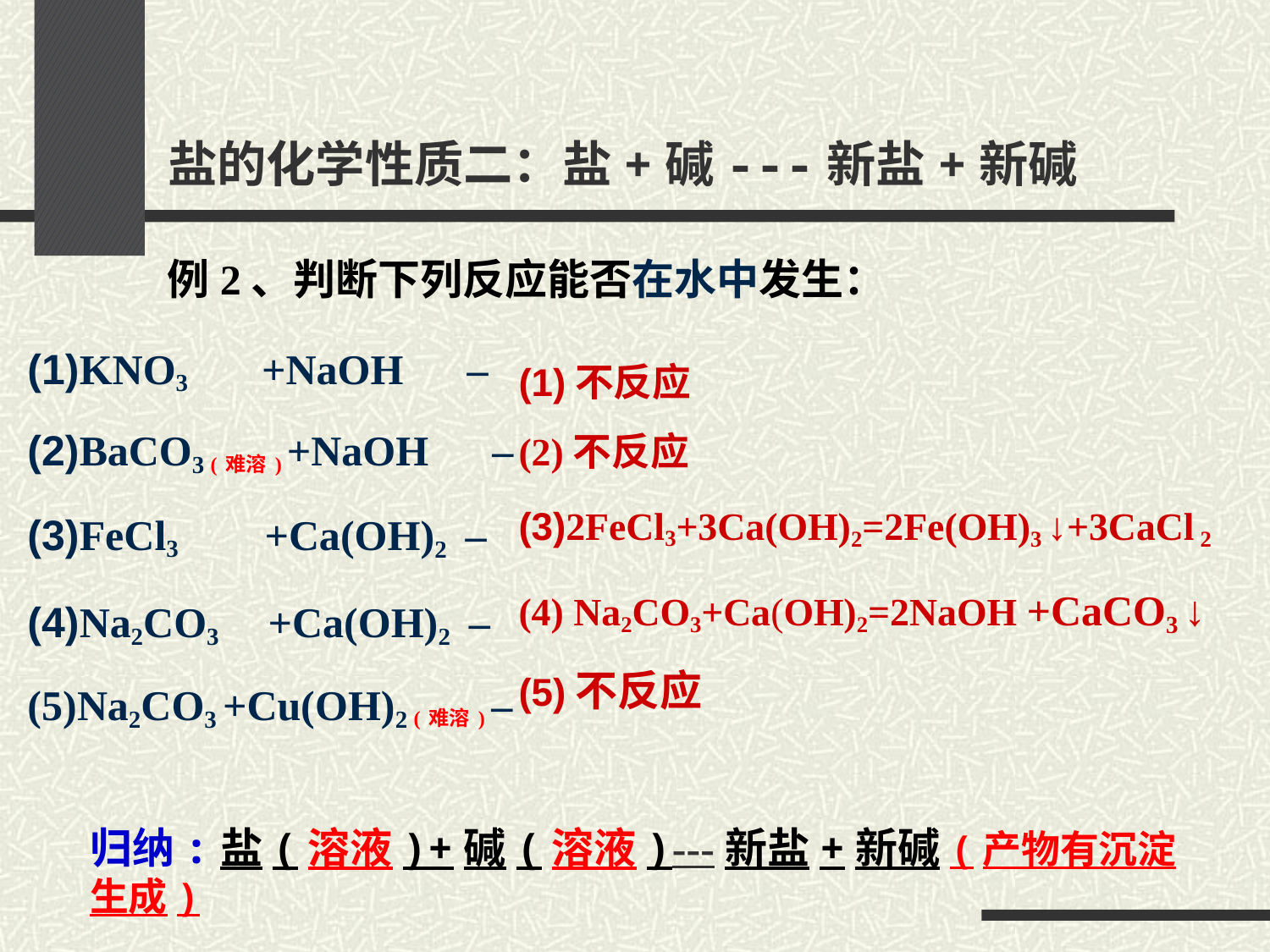

# 盐的化学性质二：盐+碱---新盐+新碱
例2、判断下列反应能否在水中发生：
(1)KNO3            +NaOH      –
(2)BaCO3 (难溶) +NaOH      –
(3)FeCl3              +Ca(OH)2   –
(4)Na2CO3        +Ca(OH)2   –
(5)Na2CO3 +Cu(OH)2 (难溶) –
(1)不反应
(2)不反应
(3)2FeCl3+3Ca(OH)2=2Fe(OH)3 ↓+3CaCl 2
(4) Na2CO3+Ca(OH)2=2NaOH +CaCO3 ↓
(5)不反应
归纳:盐(溶液)+碱(溶液)---新盐+新碱(产物有沉淀生成)